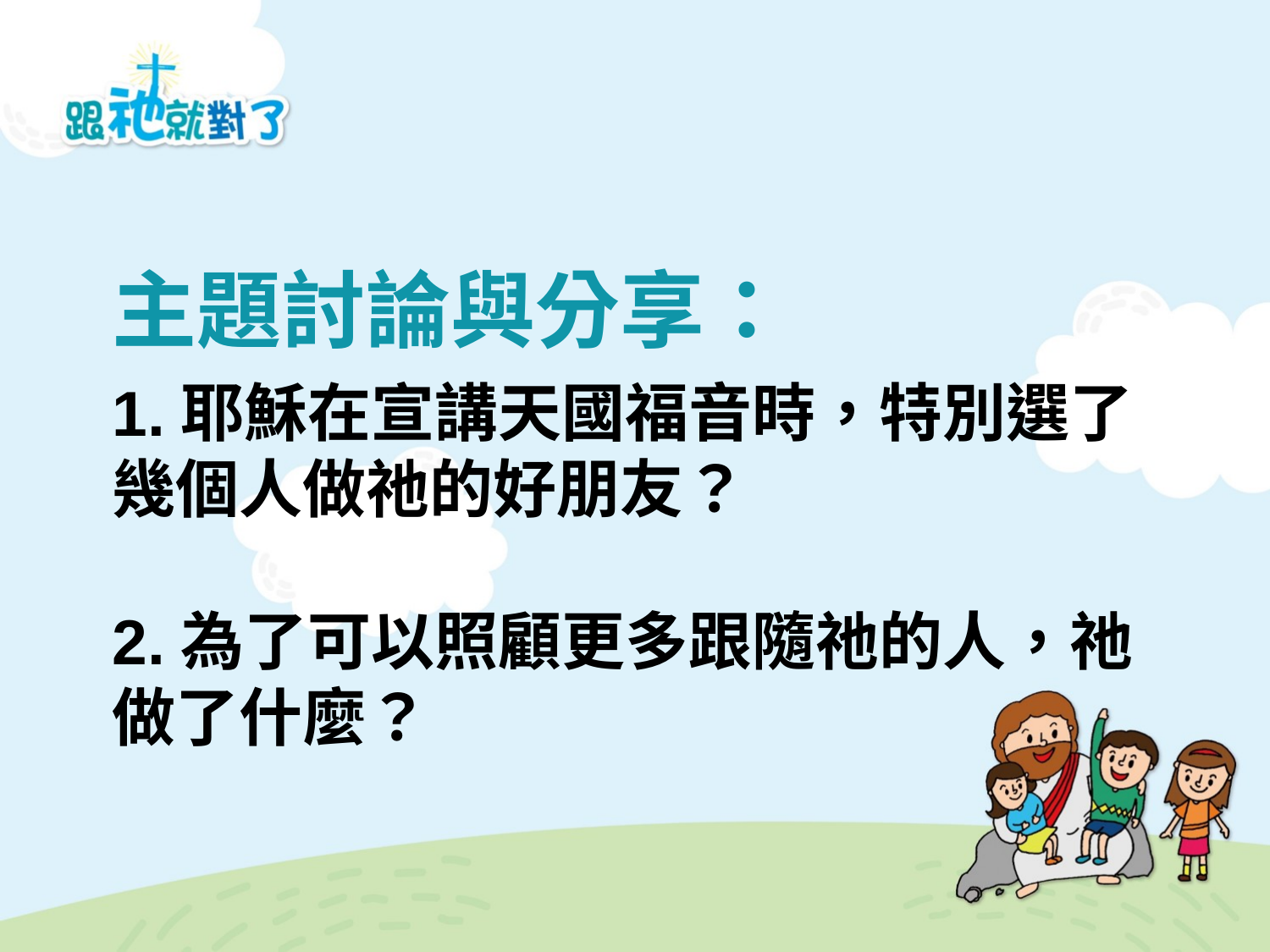

主題討論與分享：
1.耶穌在宣講天國福音時，特別選了幾個人做祂的好朋友？

2.為了可以照顧更多跟隨祂的人，祂做了什麼？